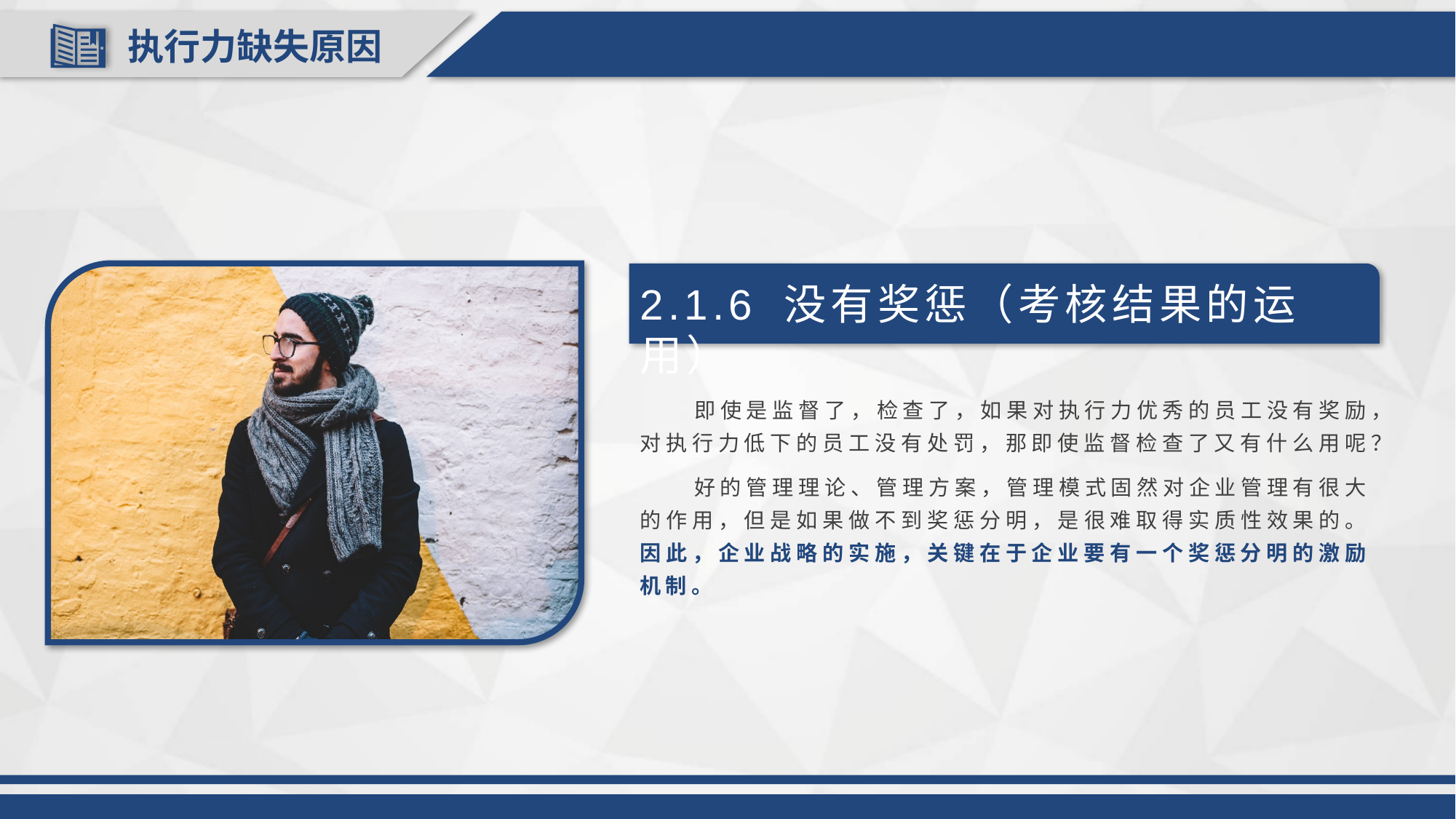

执行力缺失原因

2.1.6 没有奖惩（考核结果的运用）
即使是监督了，检查了，如果对执行力优秀的员工没有奖励，对执行力低下的员工没有处罚，那即使监督检查了又有什么用呢？
好的管理理论、管理方案，管理模式固然对企业管理有很大的作用，但是如果做不到奖惩分明，是很难取得实质性效果的。因此，企业战略的实施，关键在于企业要有一个奖惩分明的激励机制。